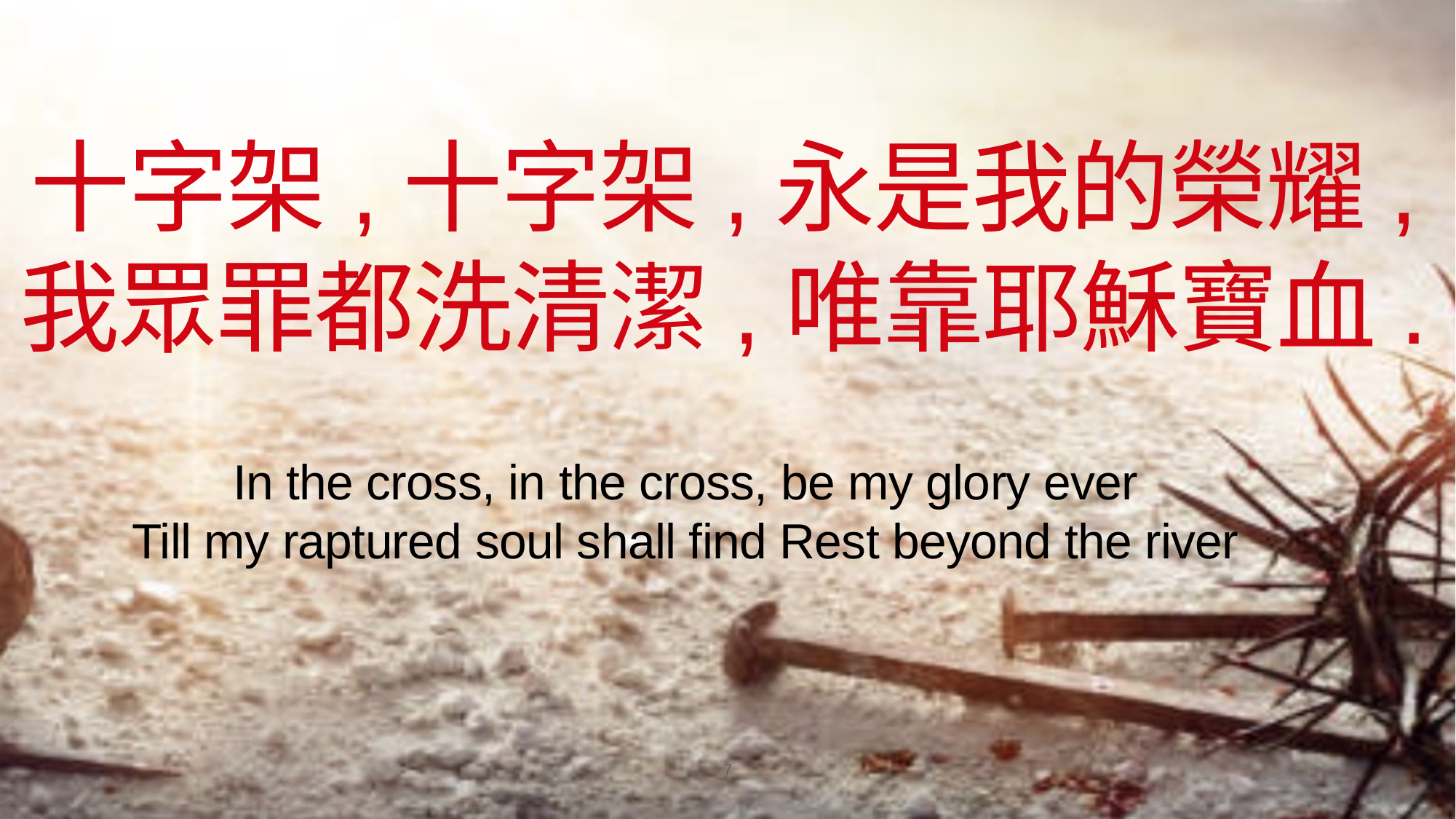

# 十字架,十字架,永是我的榮耀,
我眾罪都洗清潔,唯靠耶穌寶血.
In the cross, in the cross, be my glory ever
Till my raptured soul shall find Rest beyond the river
7